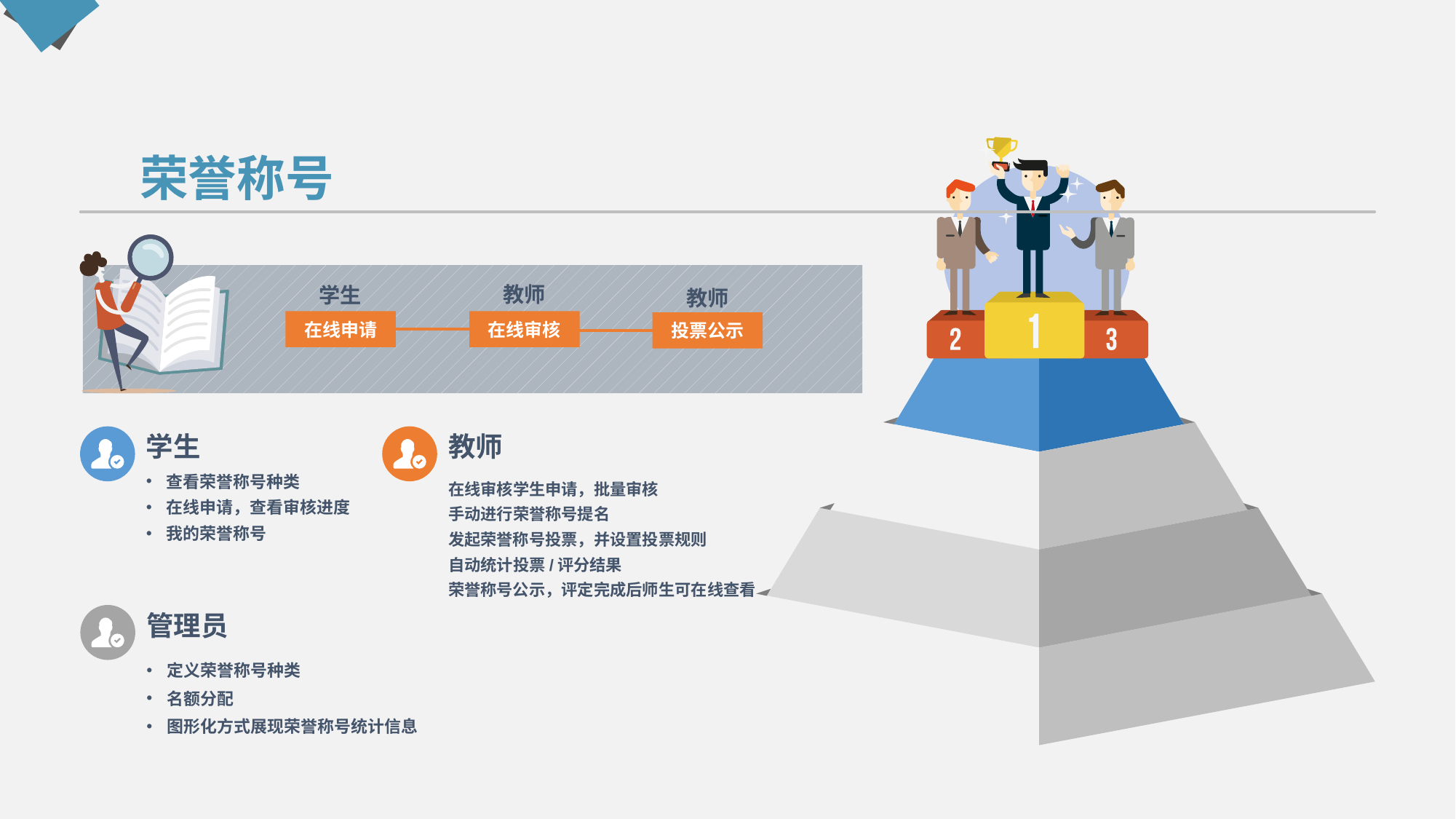

荣誉称号

教师
学生
教师
在线申请
在线审核
投票公示
学生
查看荣誉称号种类
在线申请，查看审核进度
我的荣誉称号

教师
在线审核学生申请，批量审核
手动进行荣誉称号提名
发起荣誉称号投票，并设置投票规则
自动统计投票/评分结果
荣誉称号公示，评定完成后师生可在线查看

管理员
定义荣誉称号种类
名额分配
图形化方式展现荣誉称号统计信息